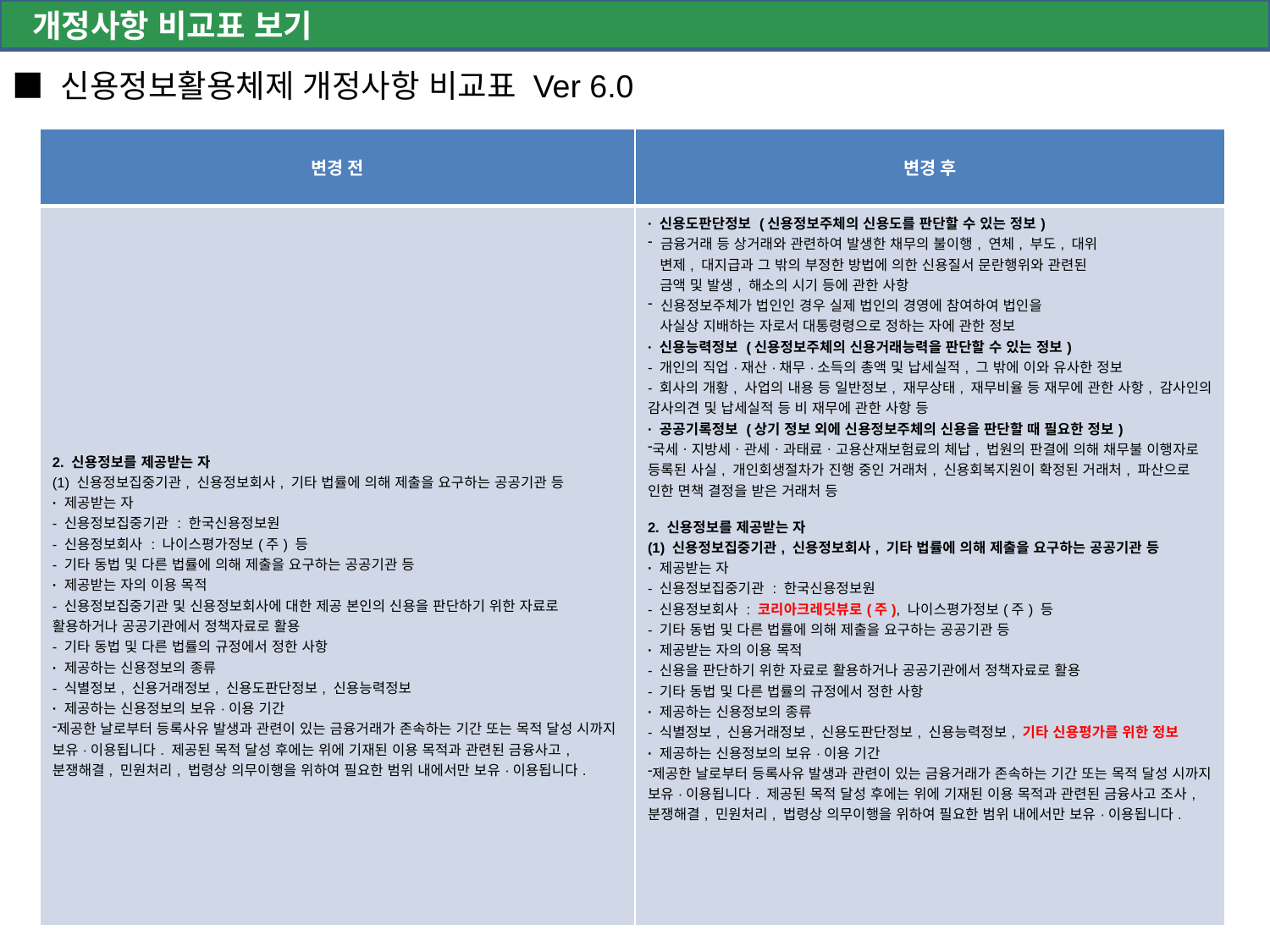

개정사항 비교표 보기
■ 신용정보활용체제 개정사항 비교표 Ver 6.0
| 변경 전 | 변경 후 |
| --- | --- |
| 2. 신용정보를 제공받는 자 (1) 신용정보집중기관, 신용정보회사, 기타 법률에 의해 제출을 요구하는 공공기관 등 · 제공받는 자 - 신용정보집중기관 : 한국신용정보원 - 신용정보회사 : 나이스평가정보(주) 등 - 기타 동법 및 다른 법률에 의해 제출을 요구하는 공공기관 등 · 제공받는 자의 이용 목적 - 신용정보집중기관 및 신용정보회사에 대한 제공 본인의 신용을 판단하기 위한 자료로 활용하거나 공공기관에서 정책자료로 활용 - 기타 동법 및 다른 법률의 규정에서 정한 사항 · 제공하는 신용정보의 종류 - 식별정보, 신용거래정보, 신용도판단정보, 신용능력정보 · 제공하는 신용정보의 보유·이용 기간 제공한 날로부터 등록사유 발생과 관련이 있는 금융거래가 존속하는 기간 또는 목적 달성 시까지 보유·이용됩니다. 제공된 목적 달성 후에는 위에 기재된 이용 목적과 관련된 금융사고, 분쟁해결, 민원처리, 법령상 의무이행을 위하여 필요한 범위 내에서만 보유·이용됩니다. | · 신용도판단정보 (신용정보주체의 신용도를 판단할 수 있는 정보) 금융거래 등 상거래와 관련하여 발생한 채무의 불이행, 연체, 부도, 대위 변제, 대지급과 그 밖의 부정한 방법에 의한 신용질서 문란행위와 관련된 금액 및 발생, 해소의 시기 등에 관한 사항 신용정보주체가 법인인 경우 실제 법인의 경영에 참여하여 법인을 사실상 지배하는 자로서 대통령령으로 정하는 자에 관한 정보 · 신용능력정보 (신용정보주체의 신용거래능력을 판단할 수 있는 정보) - 개인의 직업·재산·채무·소득의 총액 및 납세실적, 그 밖에 이와 유사한 정보 - 회사의 개황, 사업의 내용 등 일반정보, 재무상태, 재무비율 등 재무에 관한 사항, 감사인의 감사의견 및 납세실적 등 비 재무에 관한 사항 등 · 공공기록정보 (상기 정보 외에 신용정보주체의 신용을 판단할 때 필요한 정보) 국세ㆍ지방세ㆍ관세ㆍ과태료ㆍ고용산재보험료의 체납, 법원의 판결에 의해 채무불 이행자로 등록된 사실, 개인회생절차가 진행 중인 거래처, 신용회복지원이 확정된 거래처, 파산으로 인한 면책 결정을 받은 거래처 등 2. 신용정보를 제공받는 자 (1) 신용정보집중기관, 신용정보회사, 기타 법률에 의해 제출을 요구하는 공공기관 등 · 제공받는 자 - 신용정보집중기관 : 한국신용정보원 - 신용정보회사 : 코리아크레딧뷰로(주), 나이스평가정보(주) 등 - 기타 동법 및 다른 법률에 의해 제출을 요구하는 공공기관 등 · 제공받는 자의 이용 목적 - 신용을 판단하기 위한 자료로 활용하거나 공공기관에서 정책자료로 활용 - 기타 동법 및 다른 법률의 규정에서 정한 사항 · 제공하는 신용정보의 종류 - 식별정보, 신용거래정보, 신용도판단정보, 신용능력정보, 기타 신용평가를 위한 정보 · 제공하는 신용정보의 보유·이용 기간 제공한 날로부터 등록사유 발생과 관련이 있는 금융거래가 존속하는 기간 또는 목적 달성 시까지 보유·이용됩니다. 제공된 목적 달성 후에는 위에 기재된 이용 목적과 관련된 금융사고 조사, 분쟁해결, 민원처리, 법령상 의무이행을 위하여 필요한 범위 내에서만 보유·이용됩니다. |